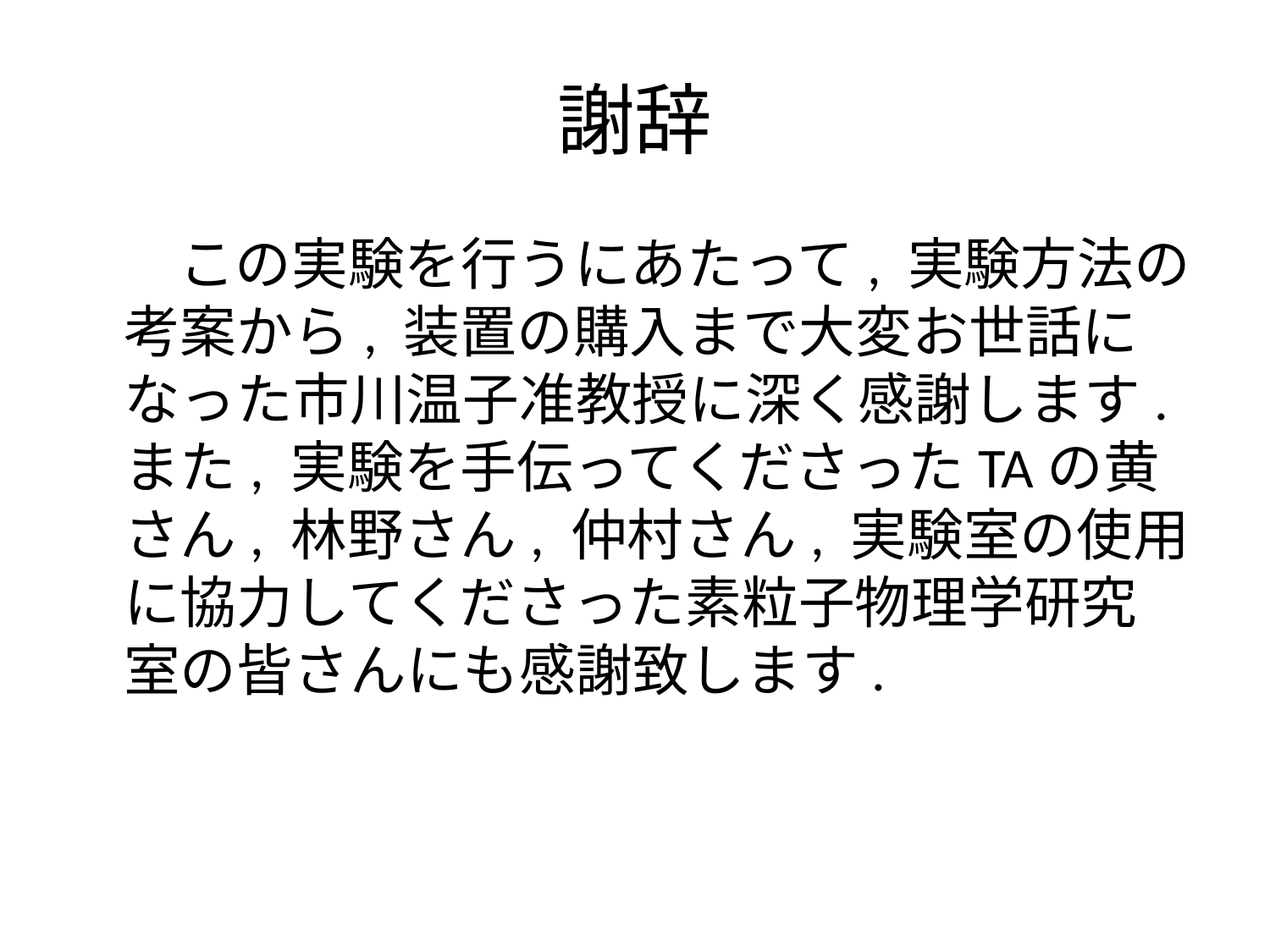

# 謝辞
       この実験を行うにあたって, 実験方法の考案から, 装置の購入まで大変お世話になった市川温子准教授に深く感謝します. また, 実験を手伝ってくださったTAの黄さん, 林野さん, 仲村さん, 実験室の使用に協力してくださった素粒子物理学研究室の皆さんにも感謝致します.